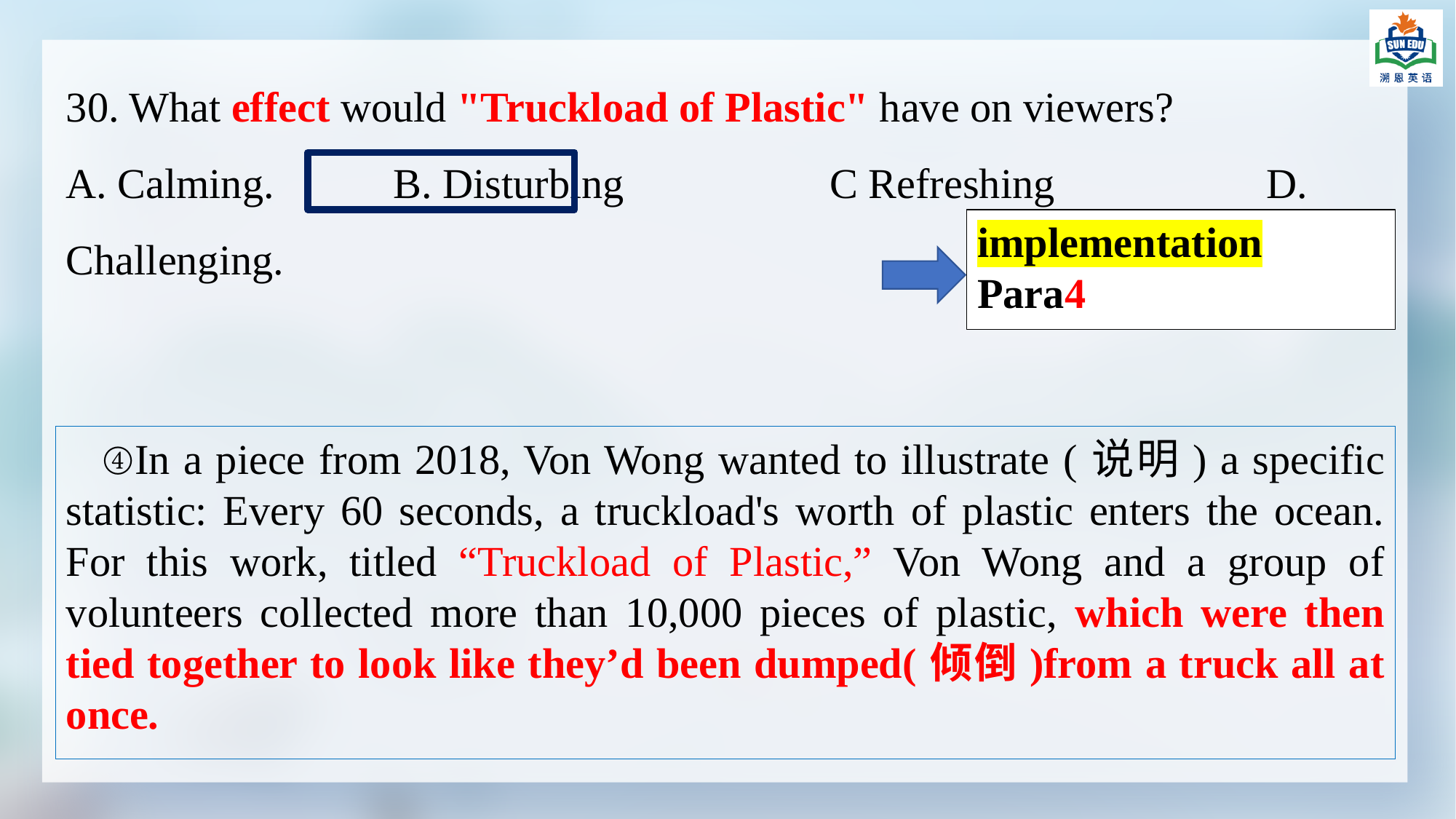

30. What effect would "Truckload of Plastic" have on viewers?
A. Calming.		B. Disturbing		C Refreshing		D. Challenging.

implementation
Para4

④In a piece from 2018, Von Wong wanted to illustrate (说明) a specific statistic: Every 60 seconds, a truckload's worth of plastic enters the ocean. For this work, titled “Truckload of Plastic,” Von Wong and a group of volunteers collected more than 10,000 pieces of plastic, which were then tied together to look like they’d been dumped(倾倒)from a truck all at once.